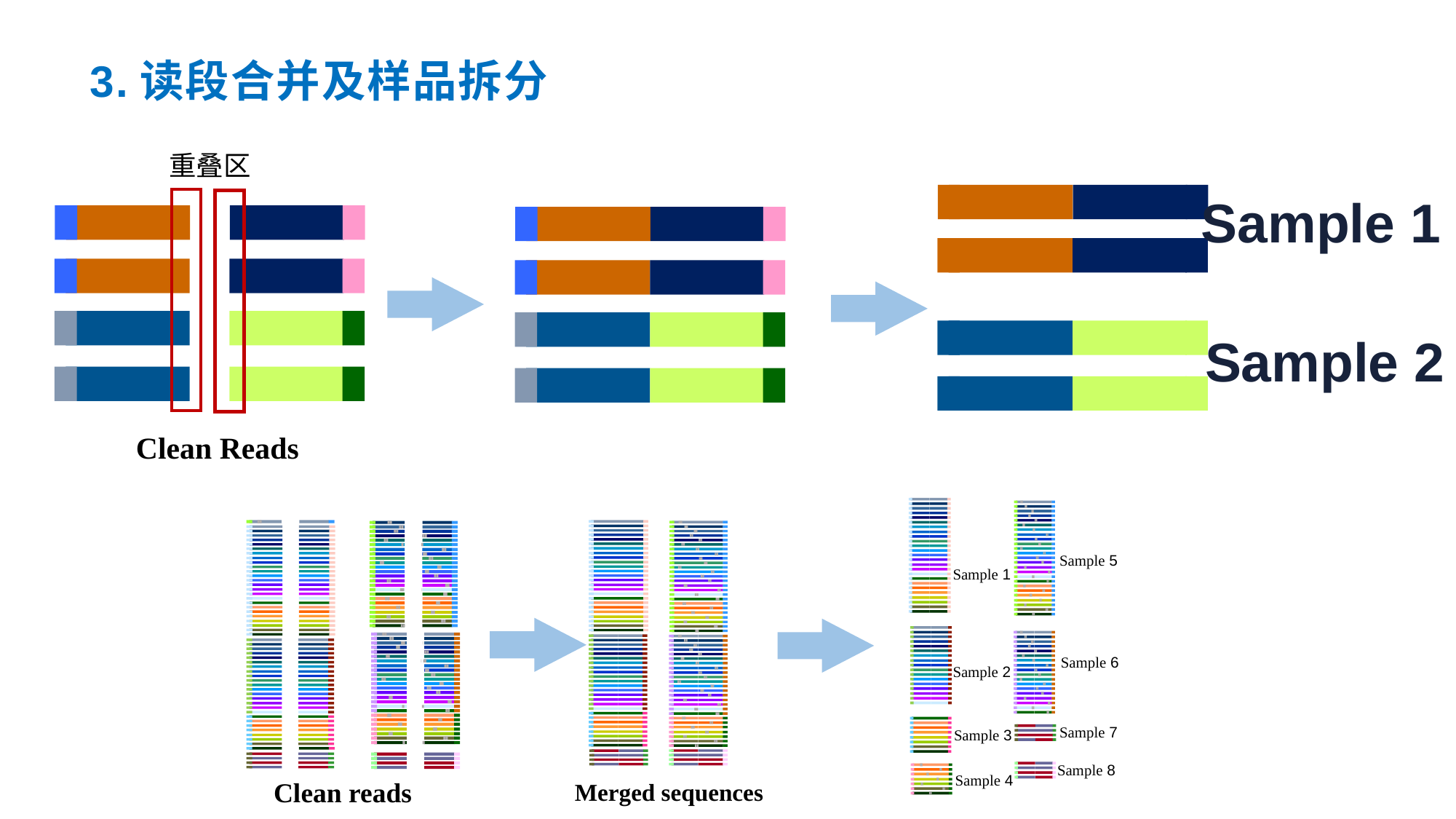

# 3.读段合并及样品拆分
重叠区
Sample 1

Sample 2

Clean Reads

Sample 5
Sample 1

Sample 6
Sample 2

Sample 7
Sample 3

Sample 8

Sample 4

Clean reads
Merged sequences